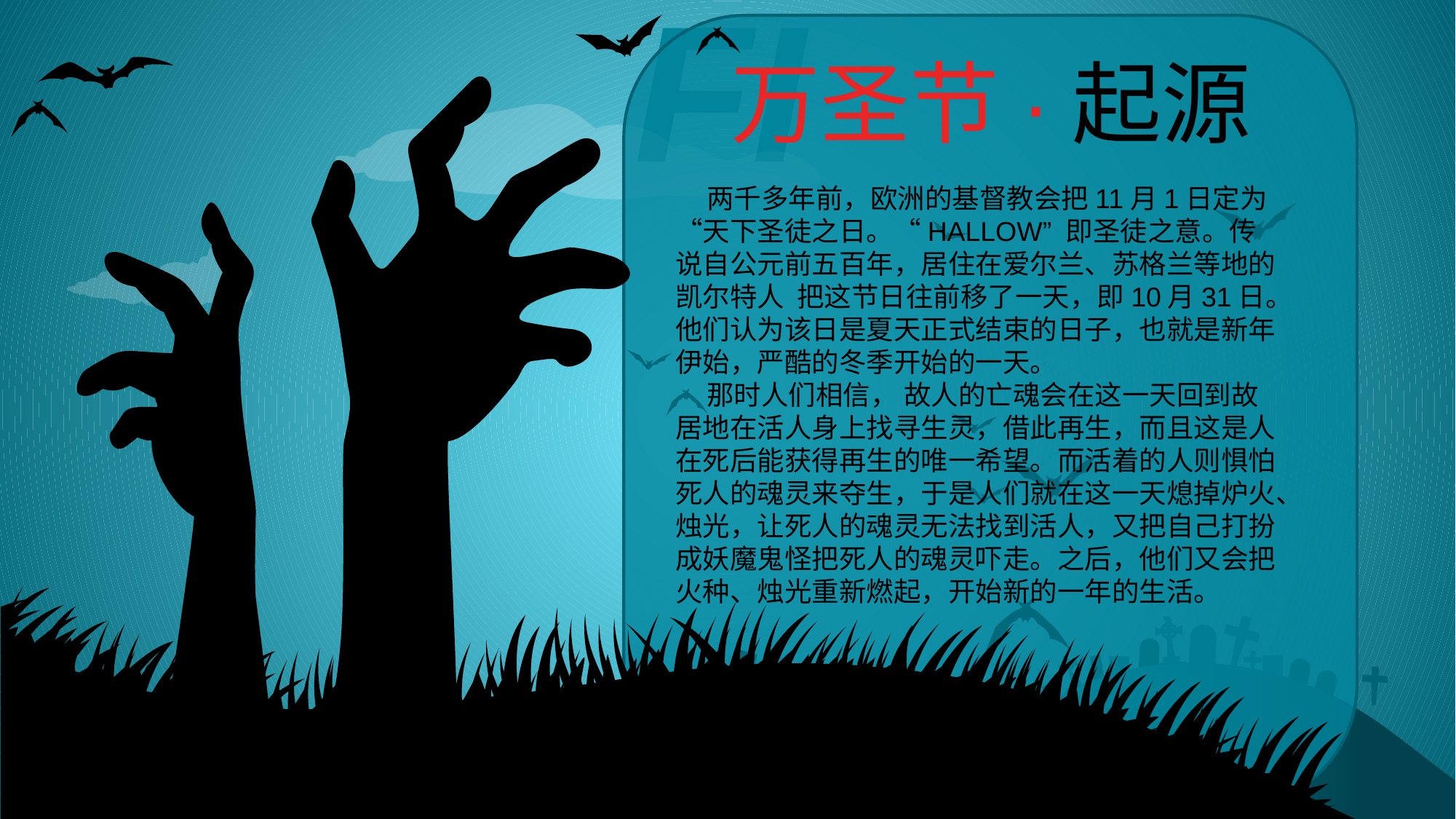

# SCI-FI
Playground

万圣节·起源

    两千多年前，欧洲的基督教会把11月1日定为“天下圣徒之日。“HALLOW” 即圣徒之意。传说自公元前五百年，居住在爱尔兰、苏格兰等地的凯尔特人  把这节日往前移了一天，即10月31日。他们认为该日是夏天正式结束的日子，也就是新年伊始，严酷的冬季开始的一天。
    那时人们相信， 故人的亡魂会在这一天回到故居地在活人身上找寻生灵，借此再生，而且这是人在死后能获得再生的唯一希望。而活着的人则惧怕死人的魂灵来夺生，于是人们就在这一天熄掉炉火、烛光，让死人的魂灵无法找到活人，又把自己打扮成妖魔鬼怪把死人的魂灵吓走。之后，他们又会把火种、烛光重新燃起，开始新的一年的生活。